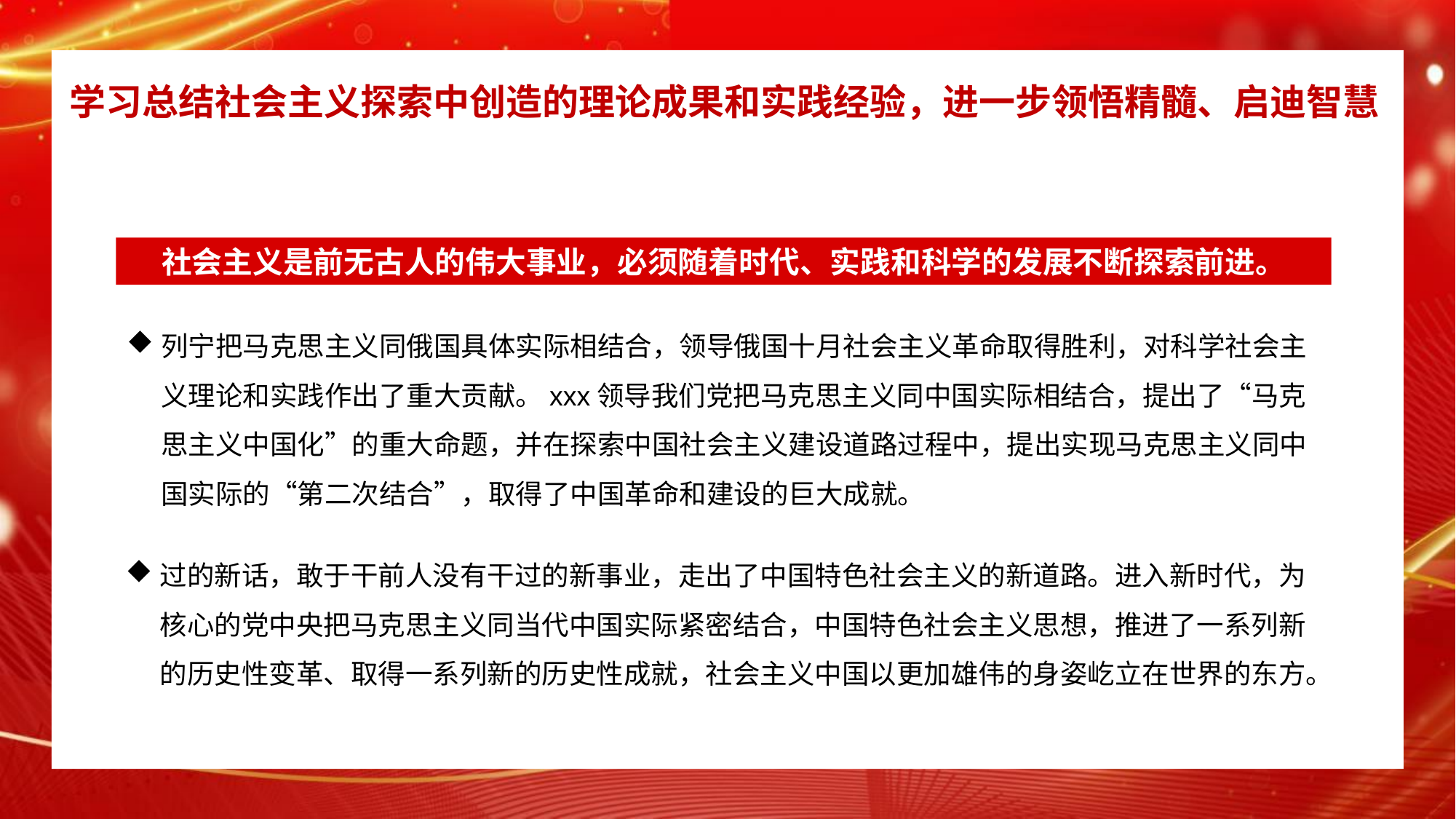

学习总结社会主义探索中创造的理论成果和实践经验，进一步领悟精髓、启迪智慧
社会主义是前无古人的伟大事业，必须随着时代、实践和科学的发展不断探索前进。
列宁把马克思主义同俄国具体实际相结合，领导俄国十月社会主义革命取得胜利，对科学社会主义理论和实践作出了重大贡献。xxx领导我们党把马克思主义同中国实际相结合，提出了“马克思主义中国化”的重大命题，并在探索中国社会主义建设道路过程中，提出实现马克思主义同中国实际的“第二次结合”，取得了中国革命和建设的巨大成就。
过的新话，敢于干前人没有干过的新事业，走出了中国特色社会主义的新道路。进入新时代，为核心的党中央把马克思主义同当代中国实际紧密结合，中国特色社会主义思想，推进了一系列新的历史性变革、取得一系列新的历史性成就，社会主义中国以更加雄伟的身姿屹立在世界的东方。